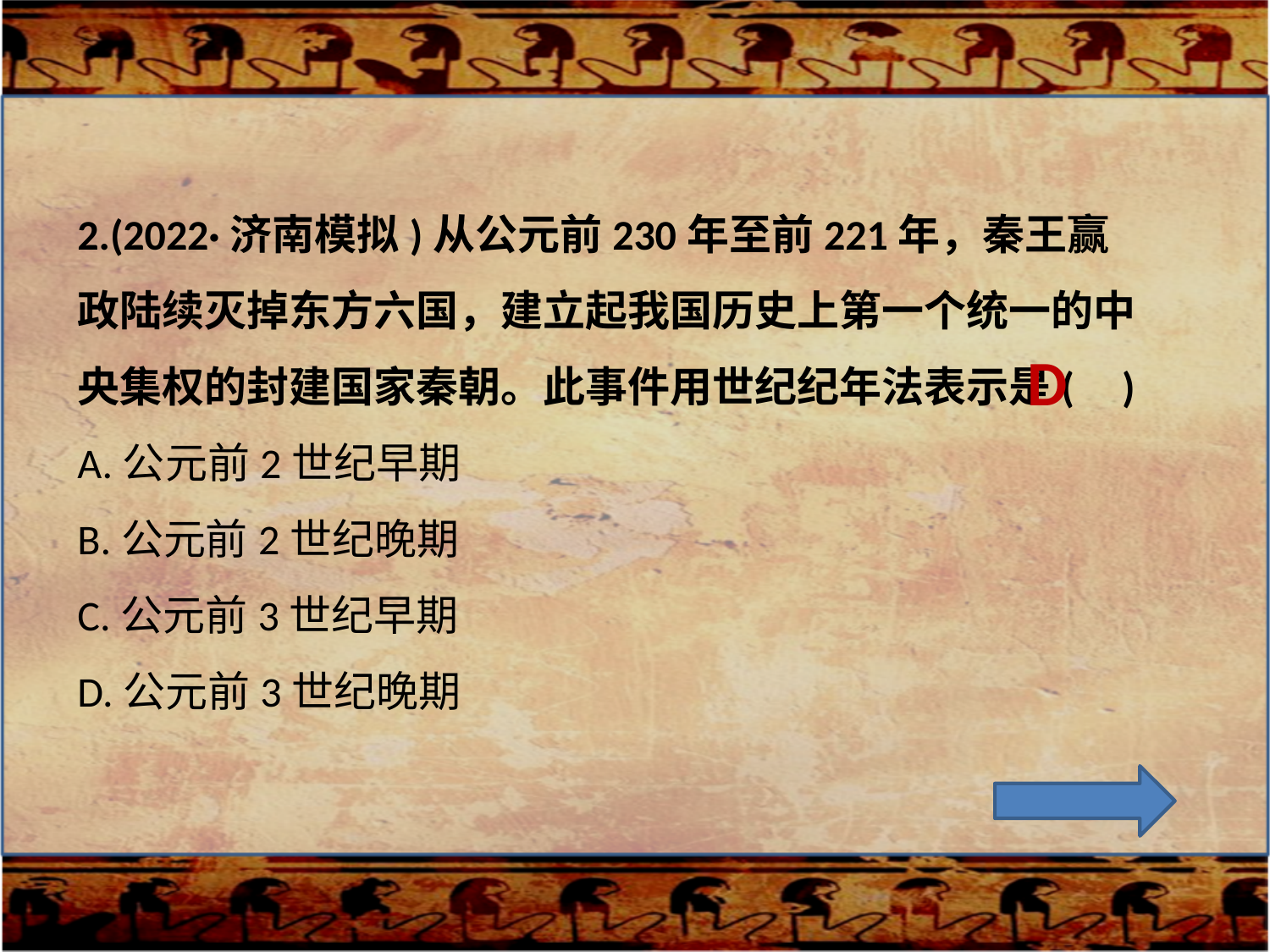

2.(2022·济南模拟)从公元前230年至前221年，秦王赢政陆续灭掉东方六国，建立起我国历史上第一个统一的中央集权的封建国家秦朝。此事件用世纪纪年法表示是(     )
A.公元前2世纪早期
B.公元前2世纪晚期
C.公元前3世纪早期
D.公元前3世纪晚期
D